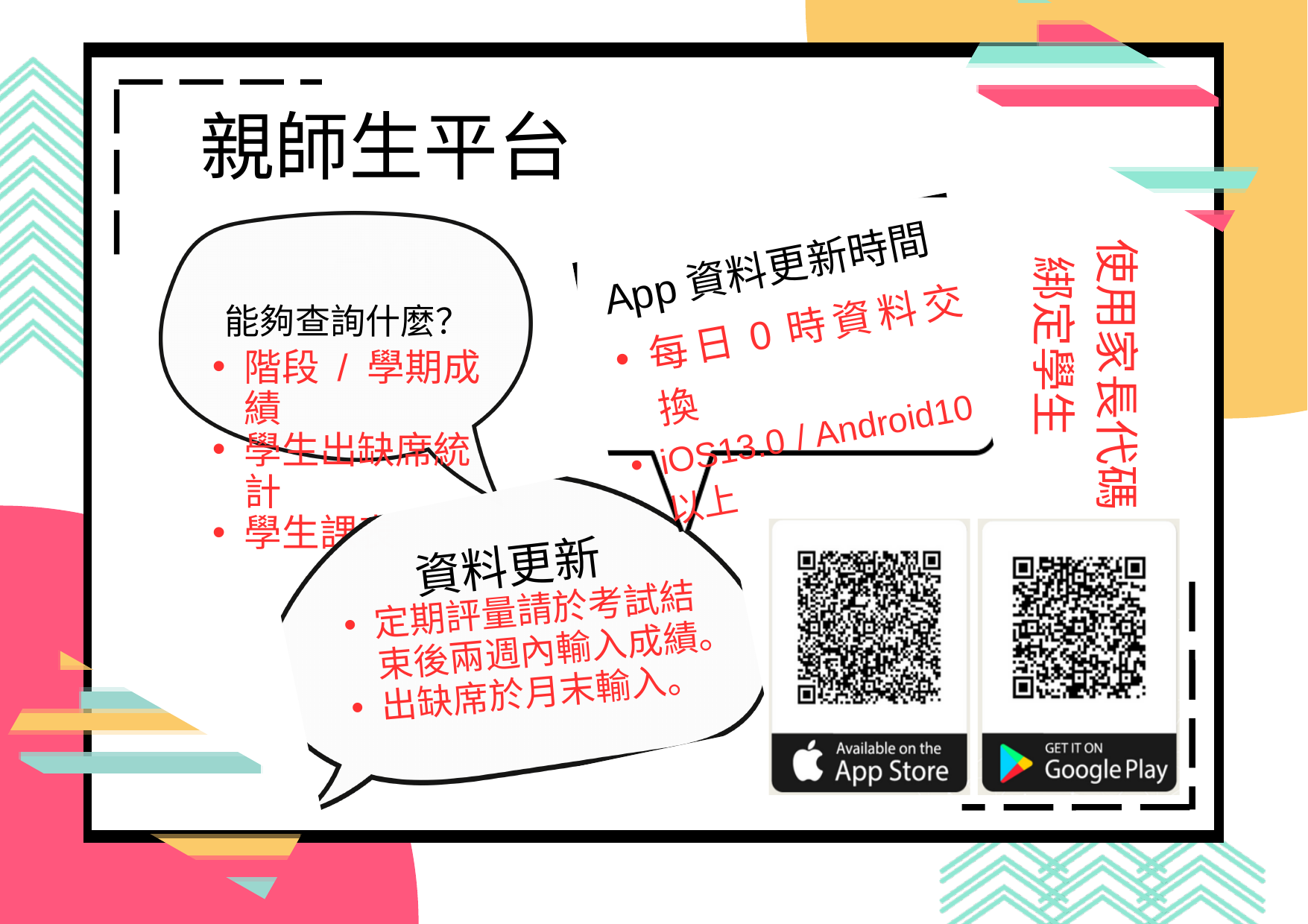

親師生平台App

使用家長代碼
綁定學生

能夠查詢什麼？
階段 / 學期成績
學生出缺席統計
學生課表

App資料更新時間
每日0時資料交換
iOS13.0 / Android10以上

資料更新
定期評量請於考試結束後兩週內輸入成績。
出缺席於月末輸入。